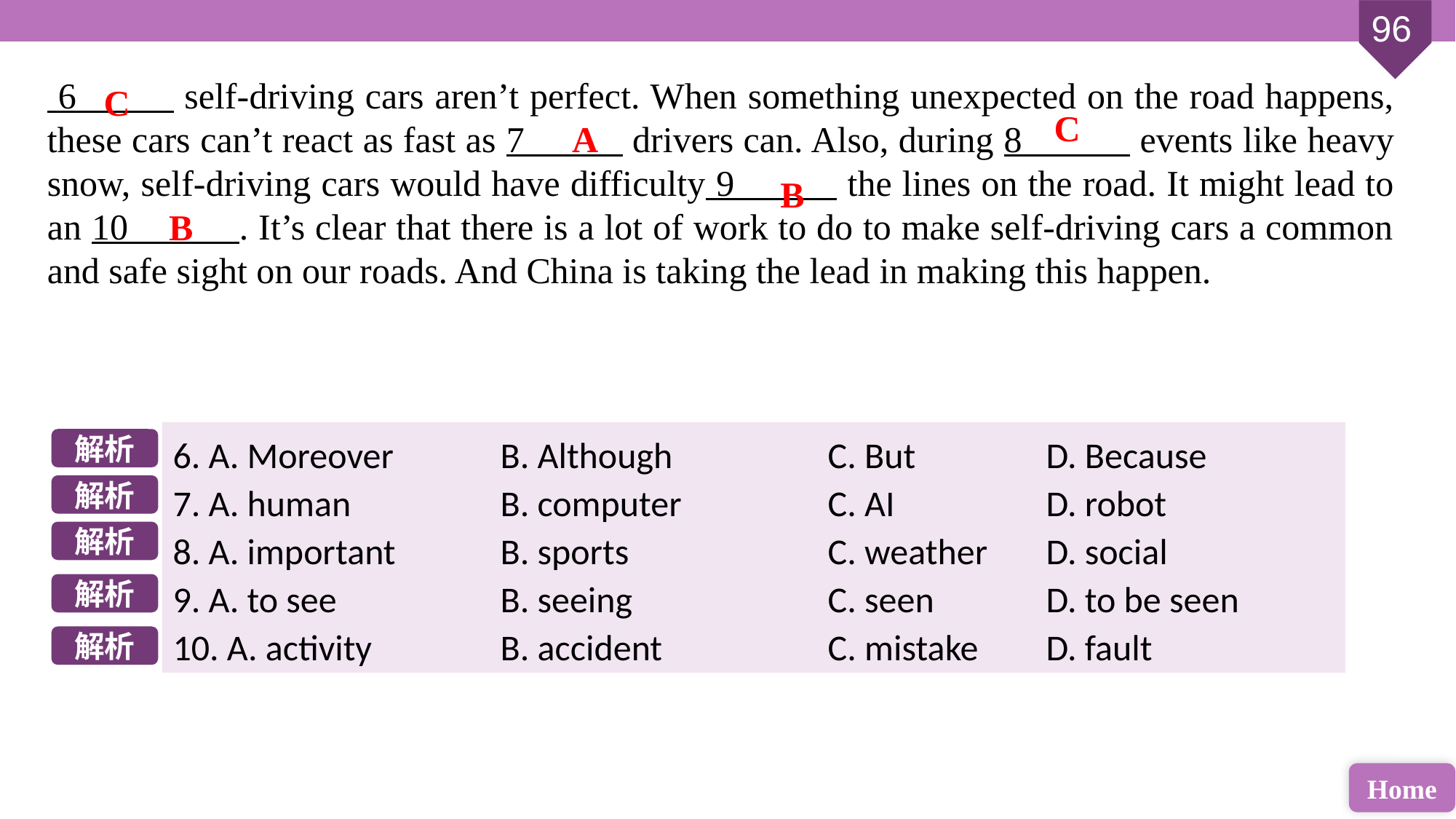

6          self-driving cars aren’t perfect. When something unexpected on the road happens, these cars can’t react as fast as 7           drivers can. Also, during 8            events like heavy snow, self-driving cars would have difficulty 9           the lines on the road. It might lead to an 10           . It’s clear that there is a lot of work to do to make self-driving cars a common and safe sight on our roads. And China is taking the lead in making this happen.
C
C
A
B
B
6. A. Moreover 	B. Although 		C. But 		D. Because
7. A. human 		B. computer 		C. AI 		D. robot
8. A. important 	B. sports 		C. weather 	D. social
9. A. to see 		B. seeing 		C. seen 	D. to be seen
10. A. activity 		B. accident		C. mistake 	D. fault
解析
解析
解析
解析
解析